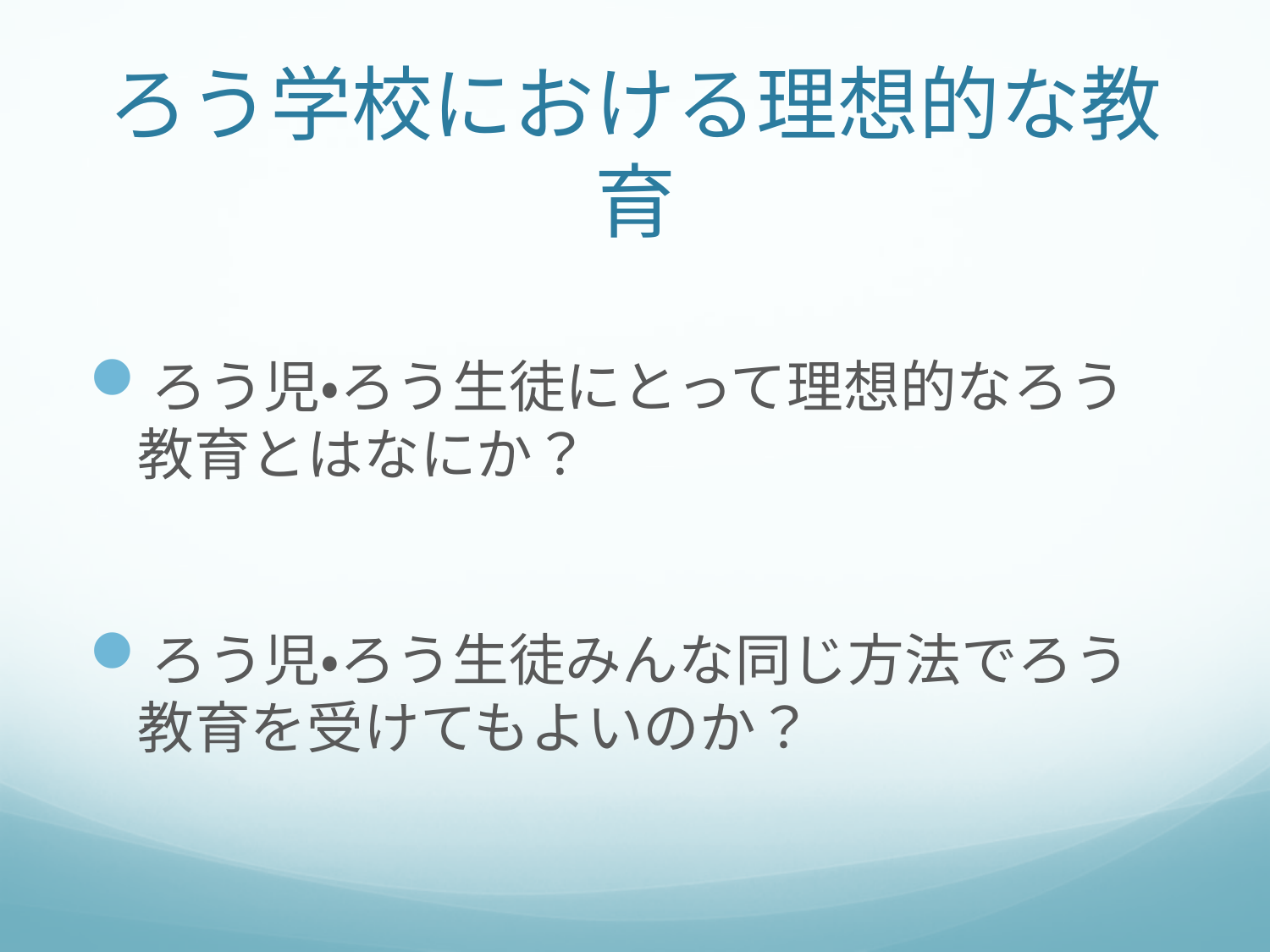

# ろう学校における理想的な教育

ろう児・ろう生徒にとって理想的なろう教育とはなにか？

ろう児・ろう生徒みんな同じ方法でろう教育を受けてもよいのか？